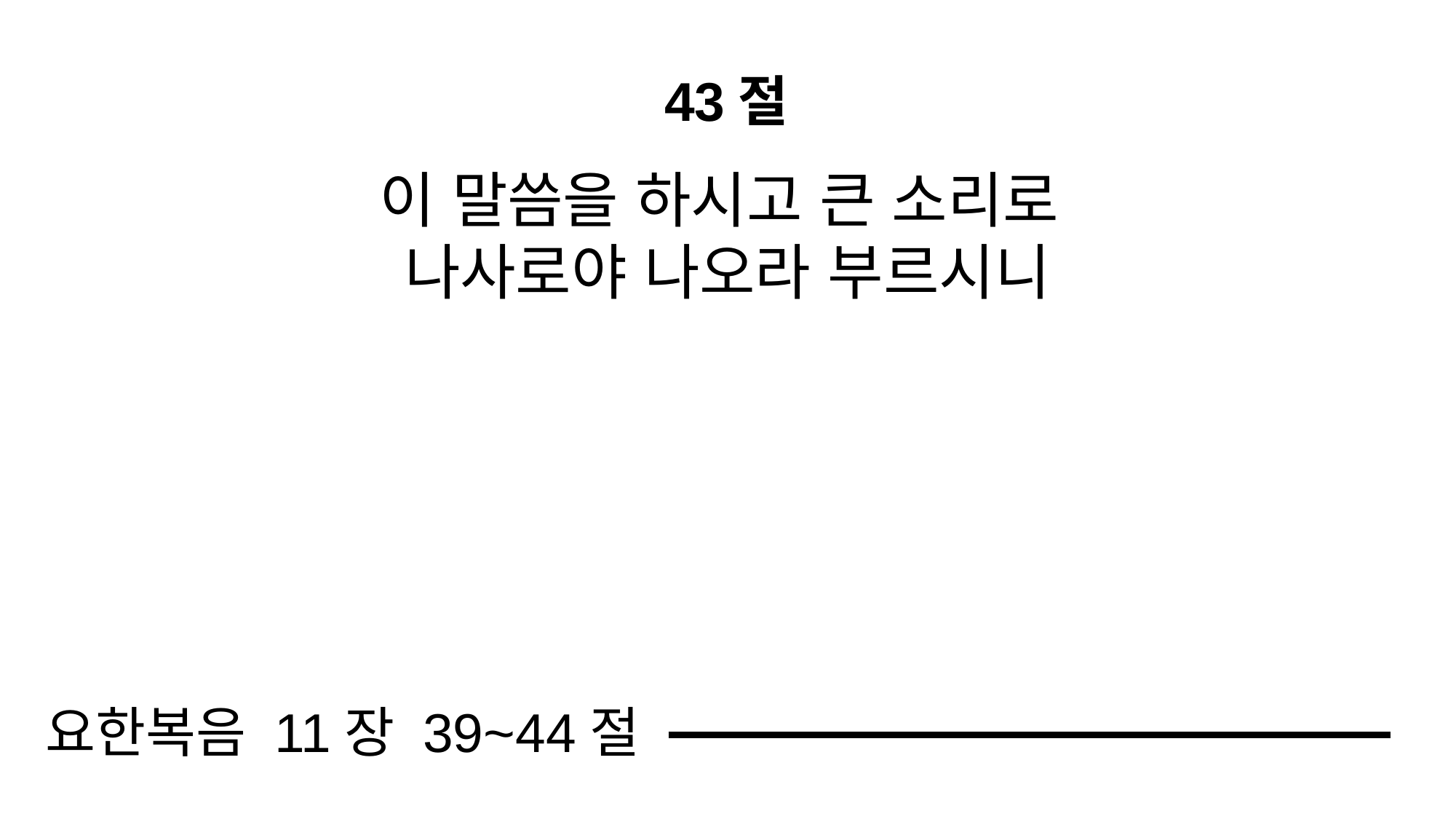

43절
이 말씀을 하시고 큰 소리로
나사로야 나오라 부르시니
요한복음 11장 39~44절